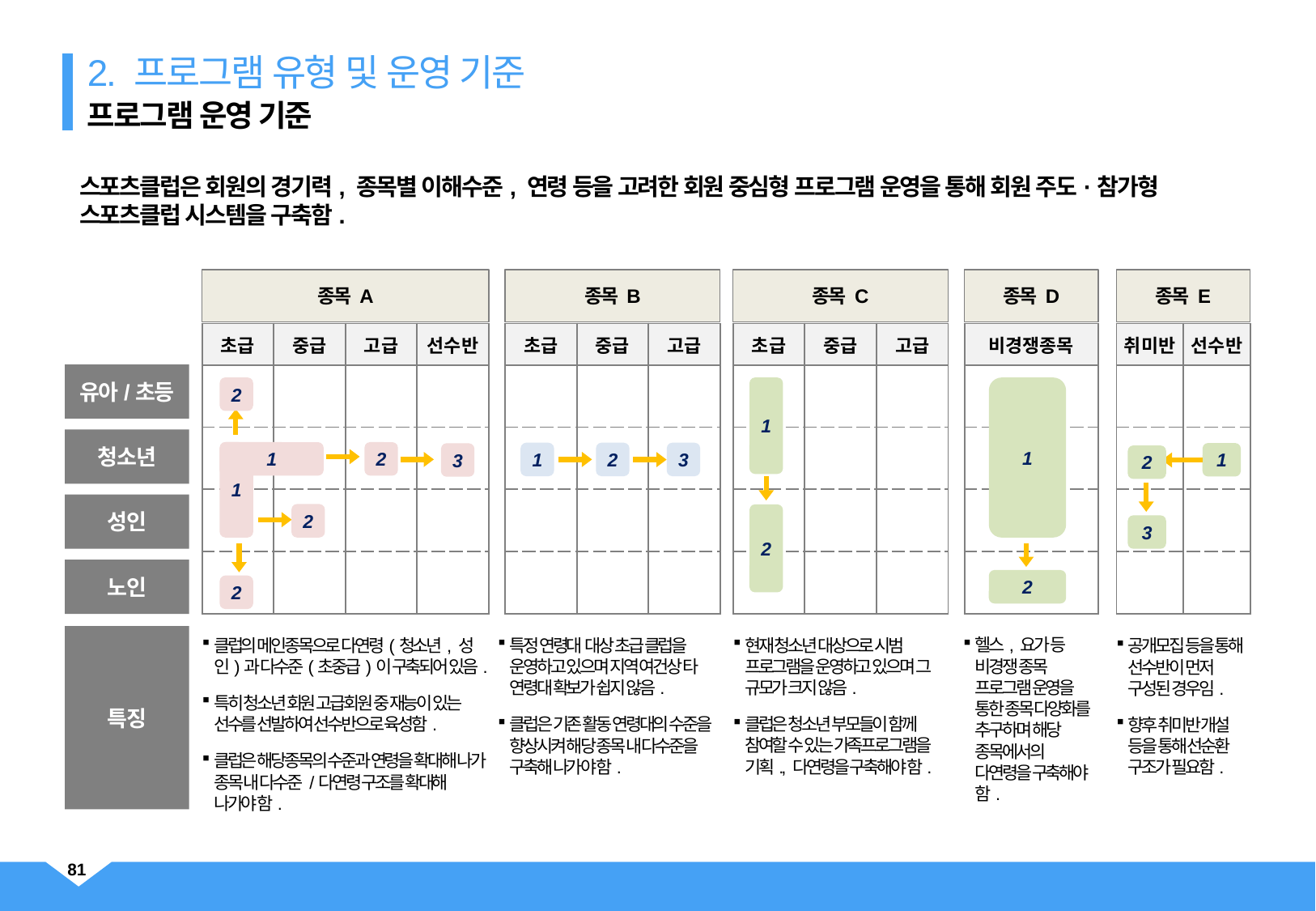

2. 프로그램 유형 및 운영 기준
프로그램 운영 기준
스포츠클럽은 회원의 경기력, 종목별 이해수준, 연령 등을 고려한 회원 중심형 프로그램 운영을 통해 회원 주도·참가형 스포츠클럽 시스템을 구축함.
종목 A
종목 B
종목 C
종목 D
종목 E
| 초급 | 중급 | 고급 | 선수반 |
| --- | --- | --- | --- |
|  |  |  |  |
|  |  |  |  |
|  |  |  |  |
|  |  |  |  |
| 초급 | 중급 | 고급 |
| --- | --- | --- |
|  |  |  |
|  |  |  |
|  |  |  |
|  |  |  |
| 초급 | 중급 | 고급 |
| --- | --- | --- |
|  |  |  |
|  |  |  |
|  |  |  |
|  |  |  |
| 비경쟁종목 |
| --- |
|  |
|  |
|  |
|  |
| 취미반 | 선수반 |
| --- | --- |
|  |  |
|  |  |
|  |  |
|  |  |
유아/초등
청소년
성인
노인
특징
1
2
1
1
1
2
1
2
3
1
3
2
2
2
3
2
2
헬스, 요가 등 비경쟁 종목 프로그램 운영을 통한 종목 다양화를  추구하며 해당 종목에서의 다연령을 구축해야 함.
클럽의 메인종목으로 다연령(청소년, 성인)과 다수준(초중급)이 구축되어 있음.
특히 청소년 회원 고급회원 중 재능이 있는 선수를 선발하여 선수반으로 육성함.
클럽은 해당종목의 수준과 연령을 확대해 나가 종목 내 다수준 /다연령 구조를 확대해 나가야 함.
특정 연령대  대상 초급 클럽을 운영하고 있으며 지역 여건상 타 연령대 확보가 쉽지 않음.
클럽은 기존 활동 연령대의 수준을 향상시켜 해당 종목 내 다수준을 구축해 나가야 함.
현재 청소년 대상으로 시범 프로그램을 운영하고 있으며 그 규모가 크지 않음.
클럽은 청소년 부모들이 함께 참여할 수 있는 가족프로그램을 기획., 다연령을 구축해야 함.
공개모집 등을 통해 선수반이 먼저 구성된 경우임.
향후 취미반 개설 등을 통해 선순환 구조가 필요함.